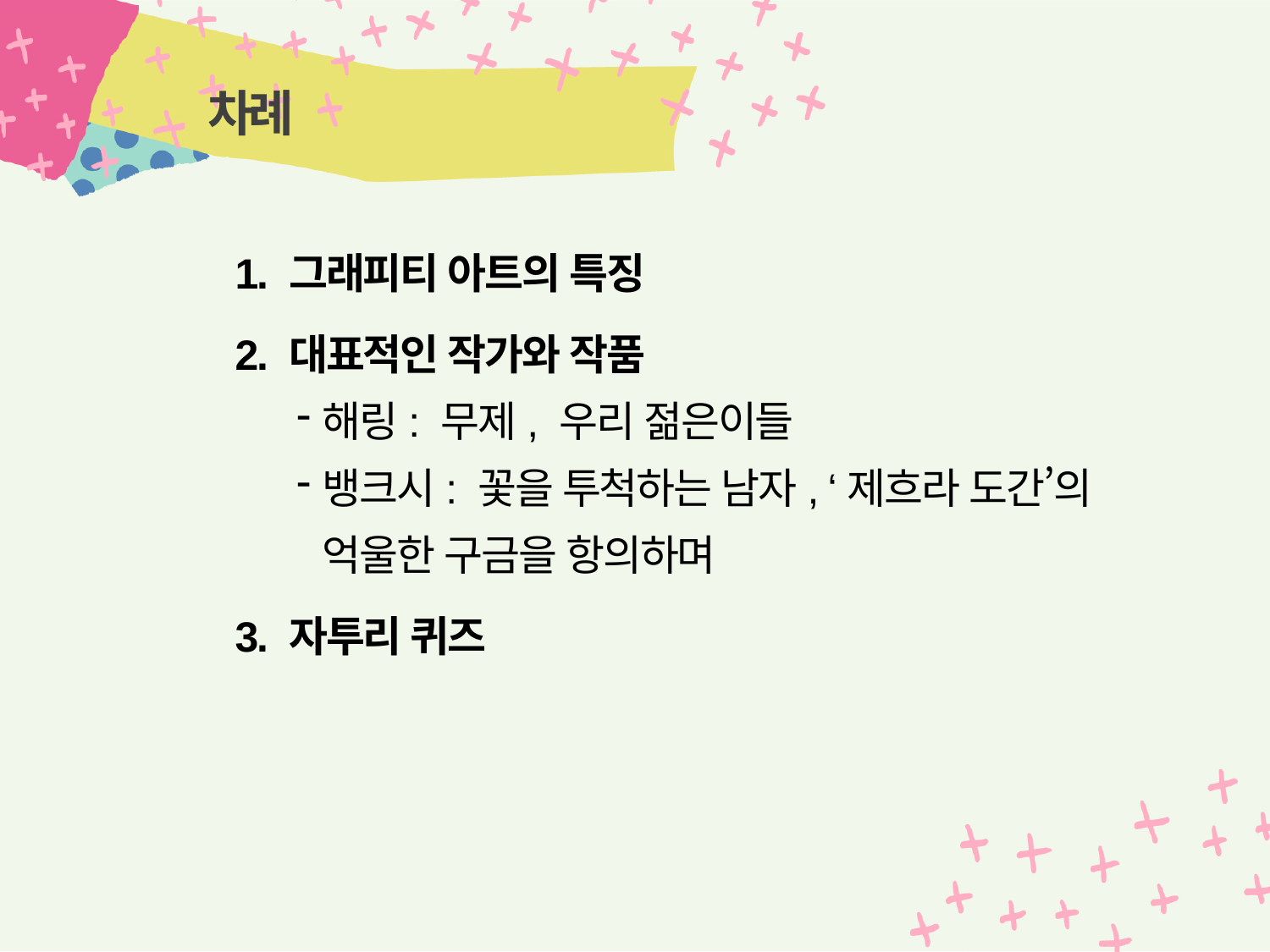

# 차례
1. 그래피티 아트의 특징
2. 대표적인 작가와 작품
해링: 무제, 우리 젊은이들
뱅크시: 꽃을 투척하는 남자, ‘제흐라 도간’의 억울한 구금을 항의하며
3. 자투리 퀴즈